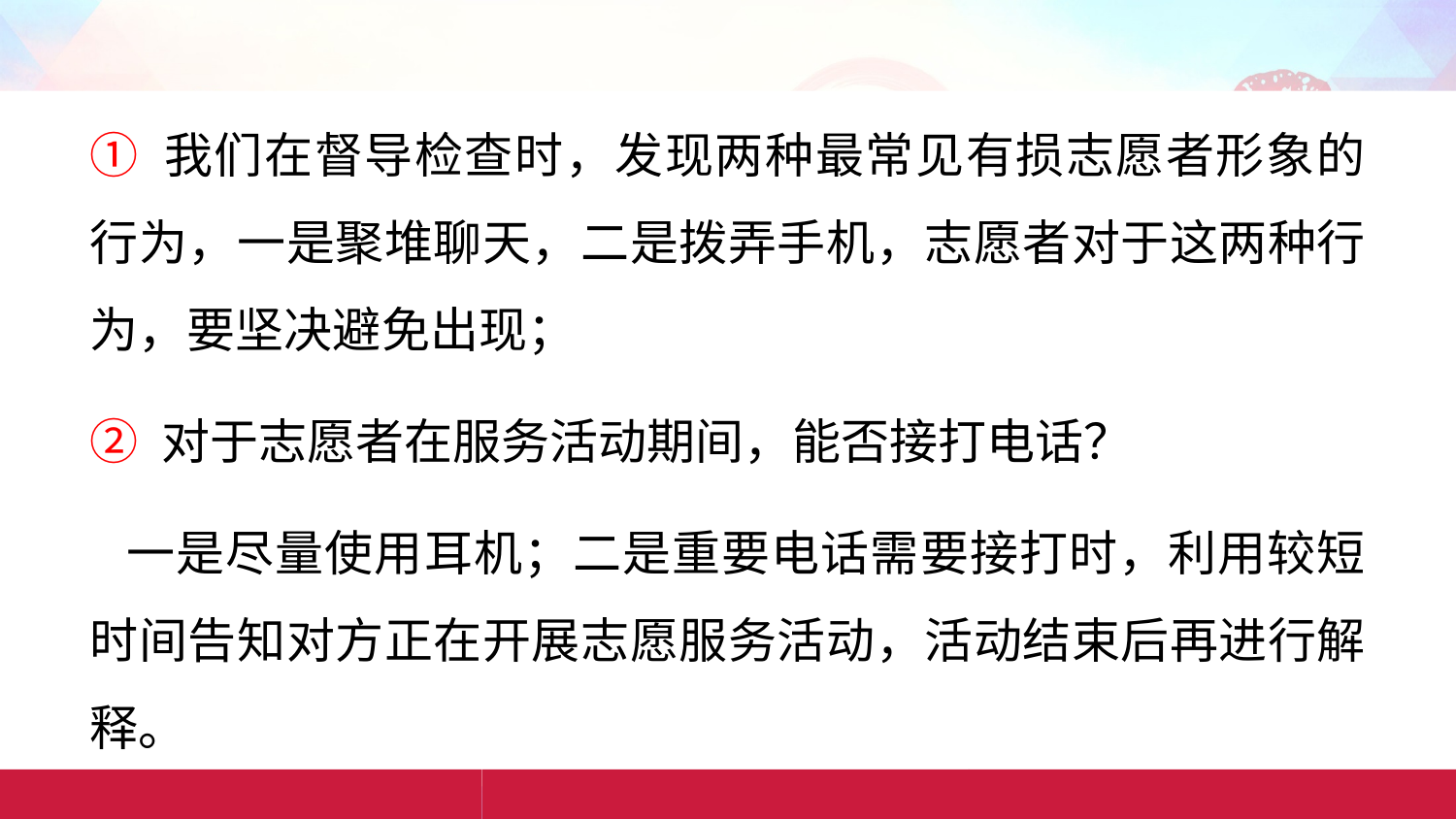

① 我们在督导检查时，发现两种最常见有损志愿者形象的行为，一是聚堆聊天，二是拨弄手机，志愿者对于这两种行为，要坚决避免出现；
② 对于志愿者在服务活动期间，能否接打电话？
  一是尽量使用耳机；二是重要电话需要接打时，利用较短时间告知对方正在开展志愿服务活动，活动结束后再进行解释。